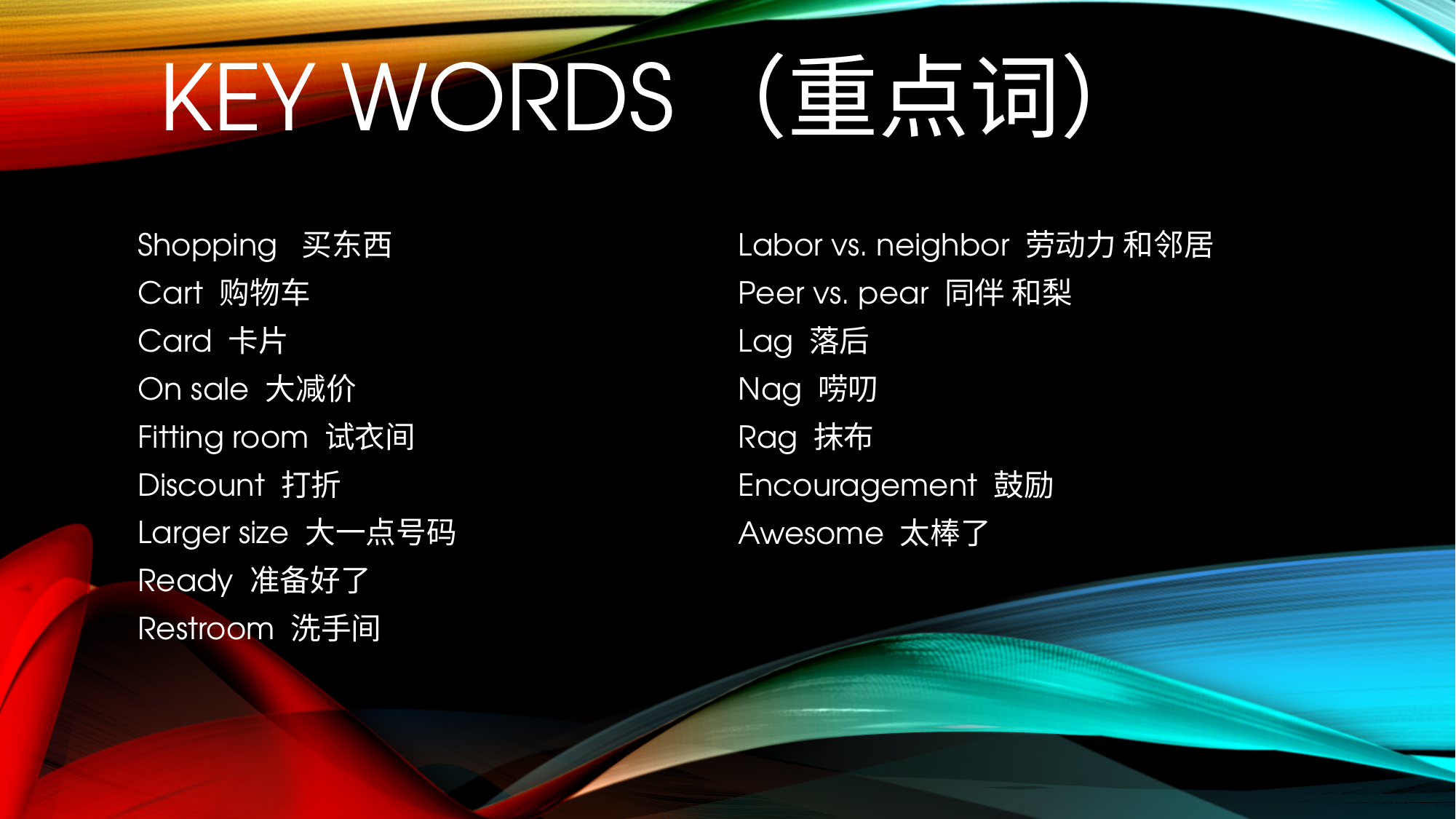

# Key words（重点词）
Shopping  买东西
Cart 购物车
Card 卡片
On sale 大减价
Fitting room 试衣间
Discount 打折
Larger size 大一点号码
Ready 准备好了
Restroom 洗手间

Labor vs. neighbor 劳动力 和邻居
Peer vs. pear 同伴 和梨
Lag 落后
Nag 唠叨
Rag 抹布
Encouragement 鼓励
Awesome 太棒了